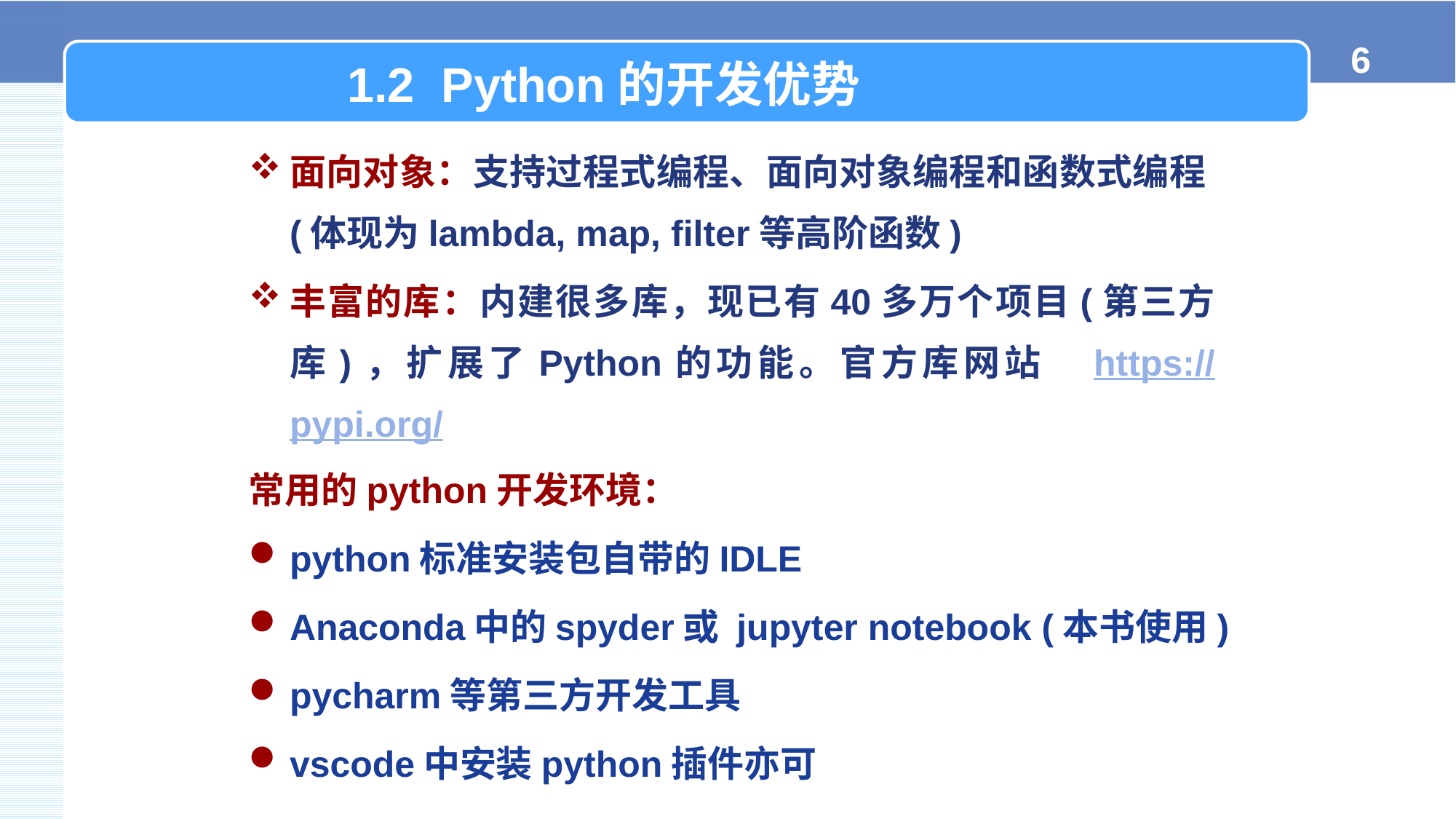

1.2  Python的开发优势
面向对象：支持过程式编程、面向对象编程和函数式编程(体现为lambda, map, filter等高阶函数)
丰富的库：内建很多库，现已有40多万个项目(第三方库)，扩展了Python的功能。官方库网站   https://pypi.org/
常用的python开发环境：
python标准安装包自带的IDLE
Anaconda中的spyder或 jupyter notebook (本书使用)
pycharm等第三方开发工具
vscode中安装python插件亦可